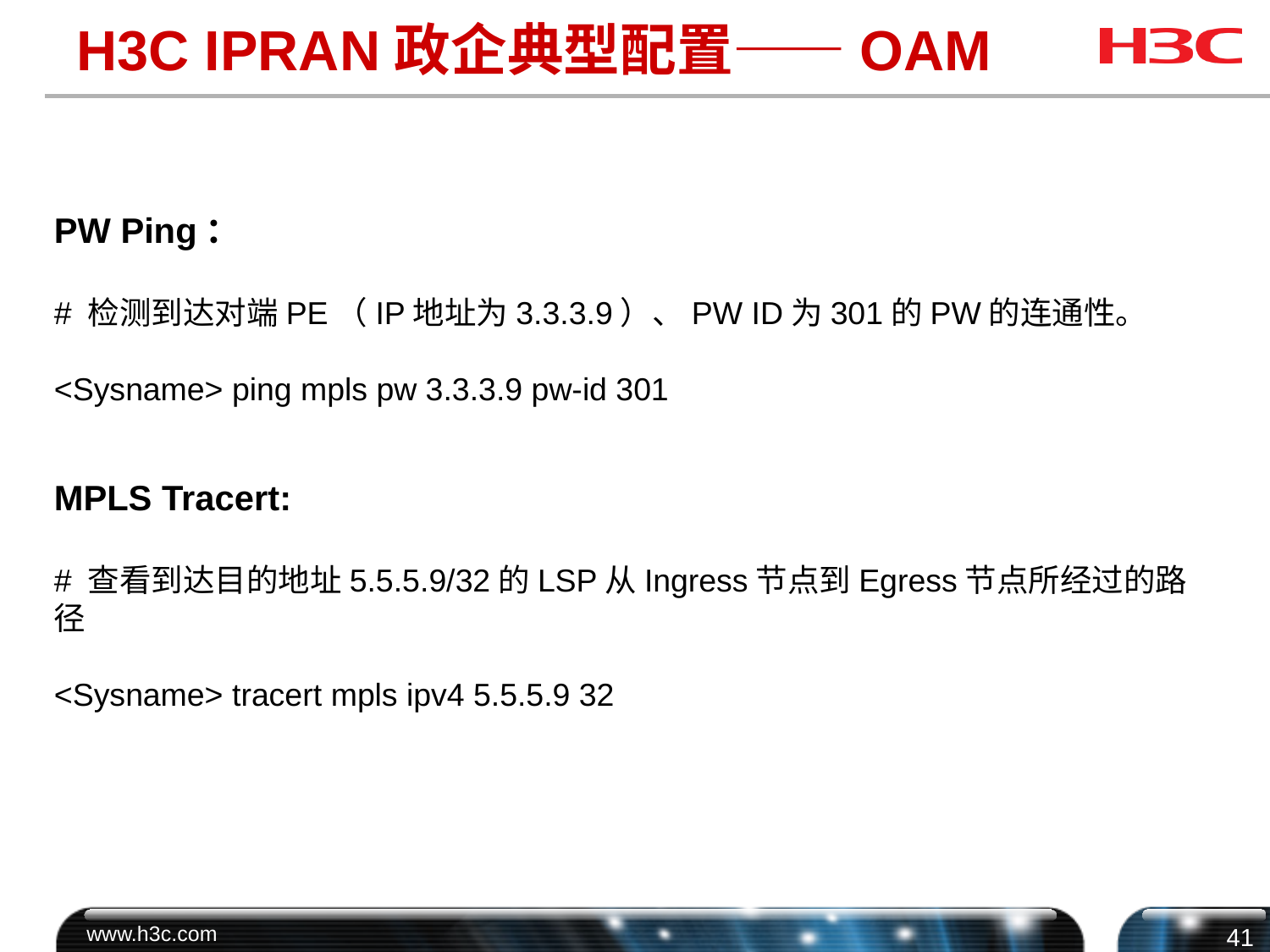

# H3C IPRAN政企典型配置——OAM
PW Ping：

# 检测到达对端PE（IP地址为3.3.3.9）、PW ID为301的PW的连通性。

<Sysname> ping mpls pw 3.3.3.9 pw-id 301

MPLS Tracert:

# 查看到达目的地址5.5.5.9/32的LSP从Ingress节点到Egress节点所经过的路径

<Sysname> tracert mpls ipv4 5.5.5.9 32